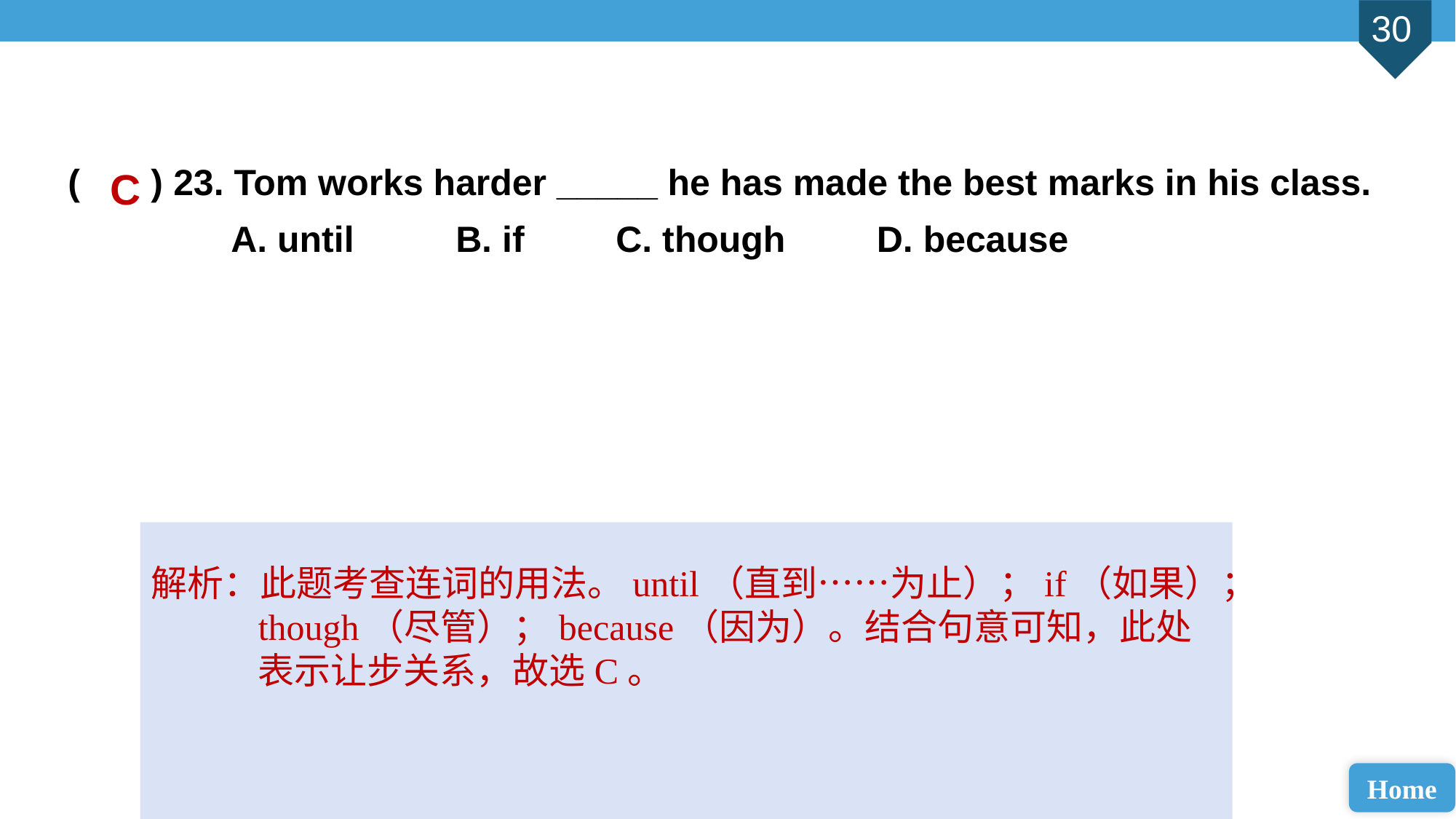

(       ) 23. Tom works harder _____ he has made the best marks in his class.
                A. until          B. if         C. though         D. because
C

解析：此题考查连词的用法。until（直到……为止）；if（如果）；though（尽管）；because（因为）。结合句意可知，此处表示让步关系，故选C。